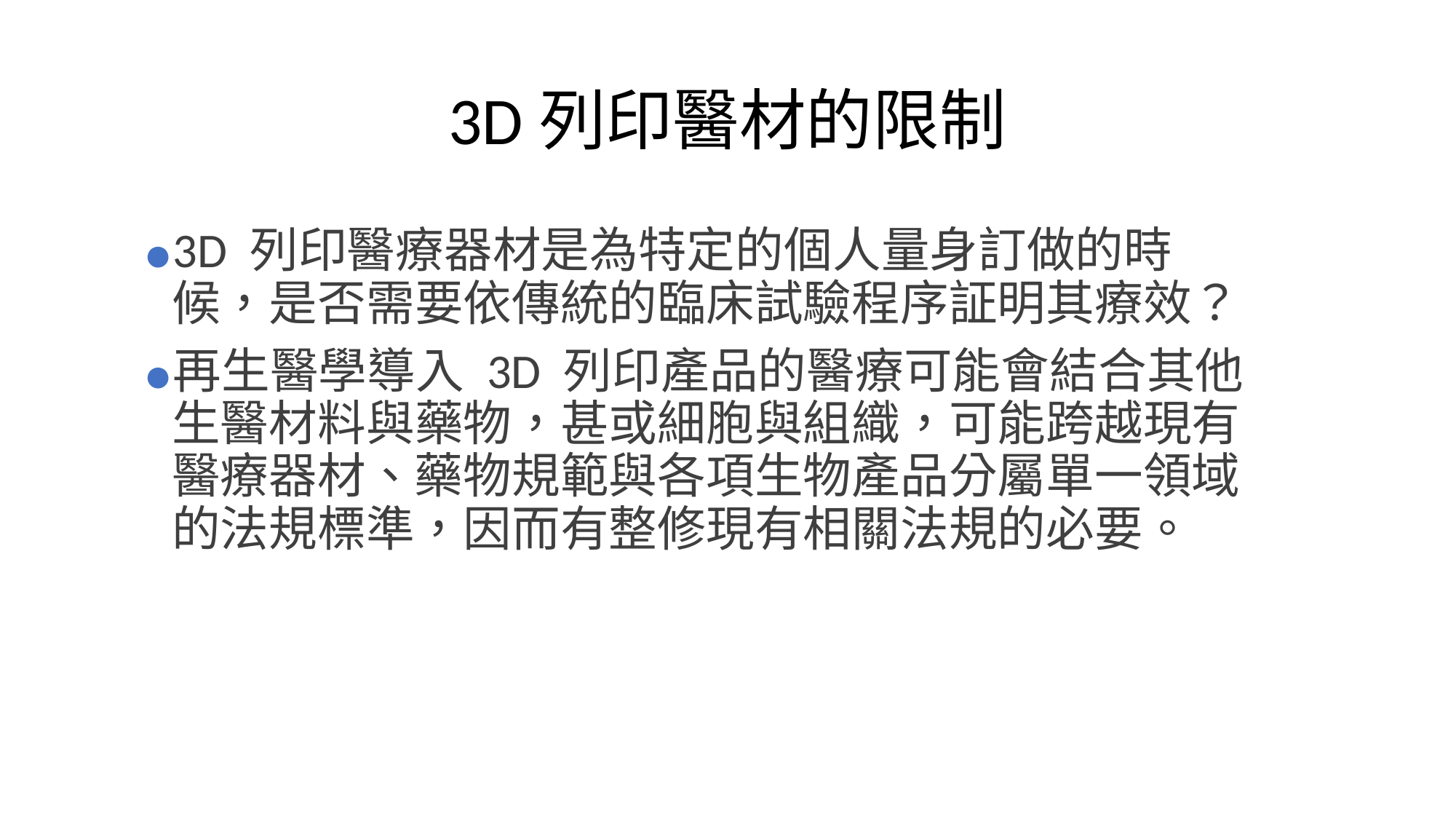

# 3D列印醫材的限制
3D 列印醫療器材是為特定的個人量身訂做的時候，是否需要依傳統的臨床試驗程序証明其療效？
再生醫學導入 3D 列印產品的醫療可能會結合其他 生醫材料與藥物，甚或細胞與組織，可能跨越現有 醫療器材、藥物規範與各項生物產品分屬單一領域 的法規標準，因而有整修現有相關法規的必要。